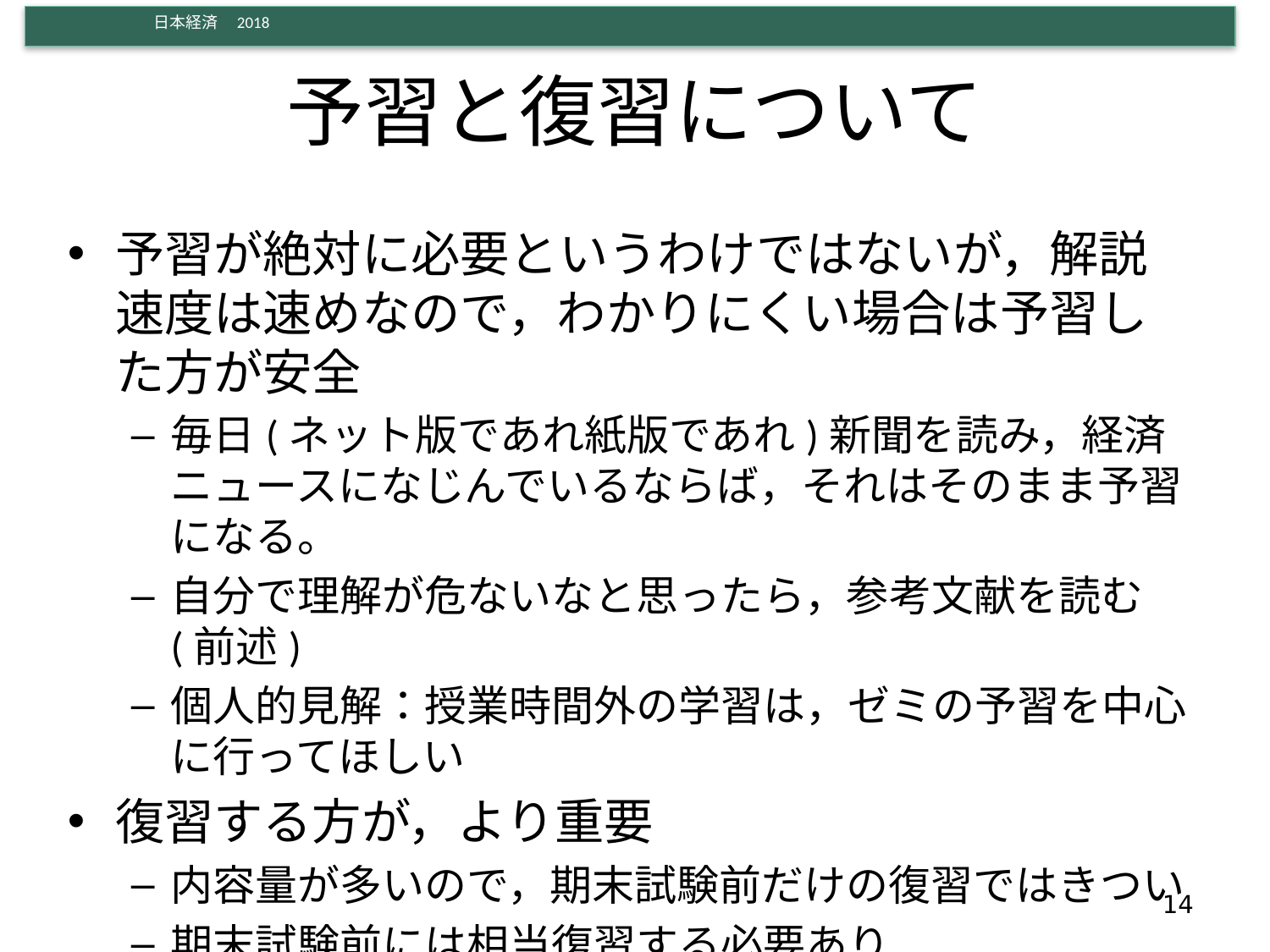

# 予習と復習について
予習が絶対に必要というわけではないが，解説速度は速めなので，わかりにくい場合は予習した方が安全
毎日(ネット版であれ紙版であれ)新聞を読み，経済ニュースになじんでいるならば，それはそのまま予習になる。
自分で理解が危ないなと思ったら，参考文献を読む(前述)
個人的見解：授業時間外の学習は，ゼミの予習を中心に行ってほしい
復習する方が，より重要
内容量が多いので，期末試験前だけの復習ではきつい
期末試験前には相当復習する必要あり

14